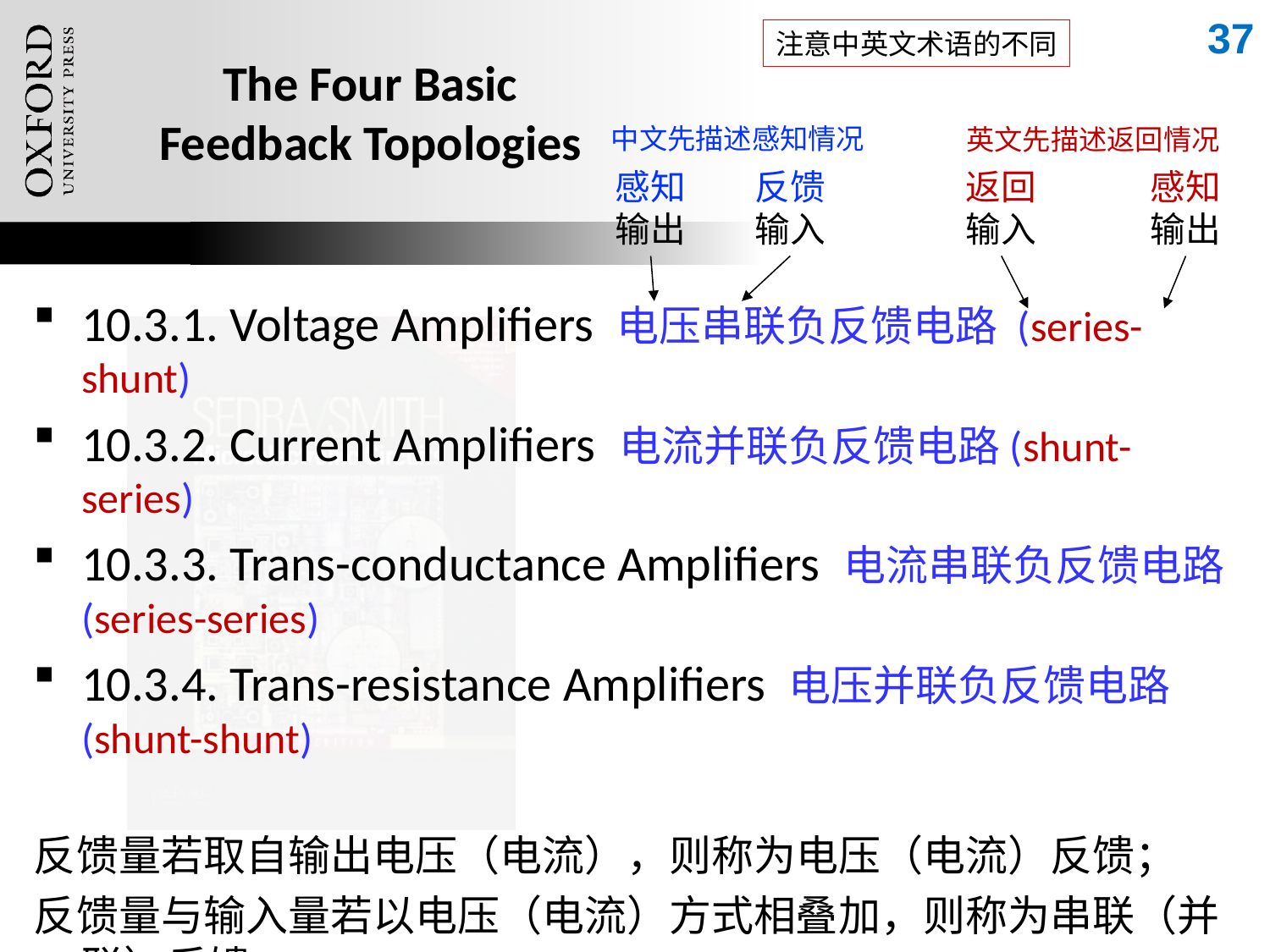

37
注意中英文术语的不同
# The Four Basic Feedback Topologies
中文先描述感知情况
英文先描述返回情况
感知
输出
反馈
输入
返回
输入
感知
输出
10.3.1. Voltage Amplifiers 电压串联负反馈电路 (series-shunt)
10.3.2. Current Amplifiers 电流并联负反馈电路(shunt-series)
10.3.3. Trans-conductance Amplifiers 电流串联负反馈电路(series-series)
10.3.4. Trans-resistance Amplifiers 电压并联负反馈电路(shunt-shunt)

反馈量若取自输出电压（电流），则称为电压（电流）反馈；
反馈量与输入量若以电压（电流）方式相叠加，则称为串联（并联）反馈；